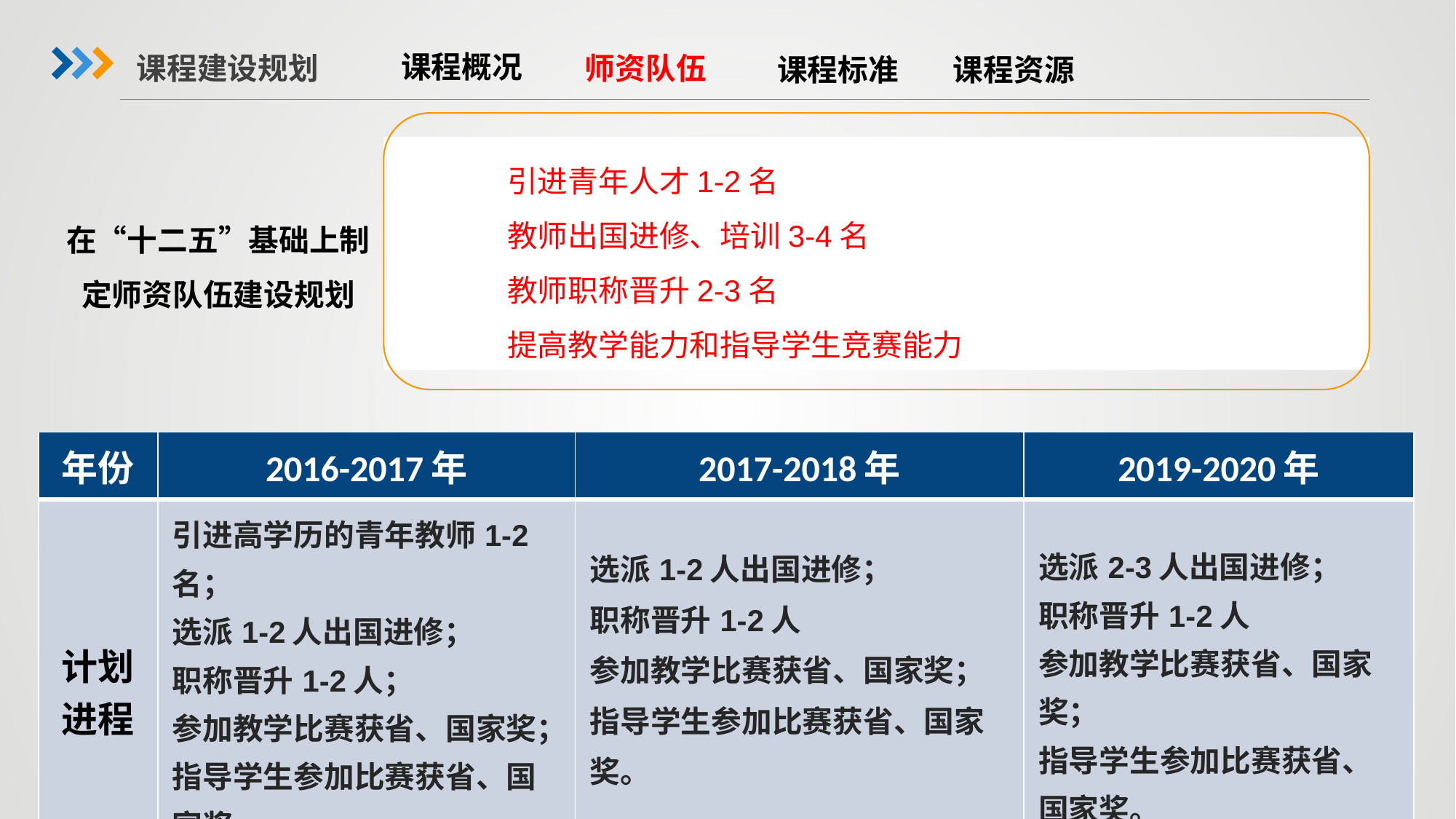

课程建设规划
课程概况
师资队伍
课程标准
课程资源

引进青年人才1-2名
教师出国进修、培训3-4名
教师职称晋升2-3名
提高教学能力和指导学生竞赛能力
在“十二五”基础上制定师资队伍建设规划
| 年份 | 2016-2017年 | 2017-2018年 | 2019-2020年 |
| --- | --- | --- | --- |
| 计划 进程 | 引进高学历的青年教师1-2名； 选派1-2人出国进修； 职称晋升1-2人； 参加教学比赛获省、国家奖；指导学生参加比赛获省、国家奖。 | 选派1-2人出国进修； 职称晋升1-2人 参加教学比赛获省、国家奖； 指导学生参加比赛获省、国家奖。 | 选派2-3人出国进修； 职称晋升1-2人 参加教学比赛获省、国家奖； 指导学生参加比赛获省、国家奖。 |